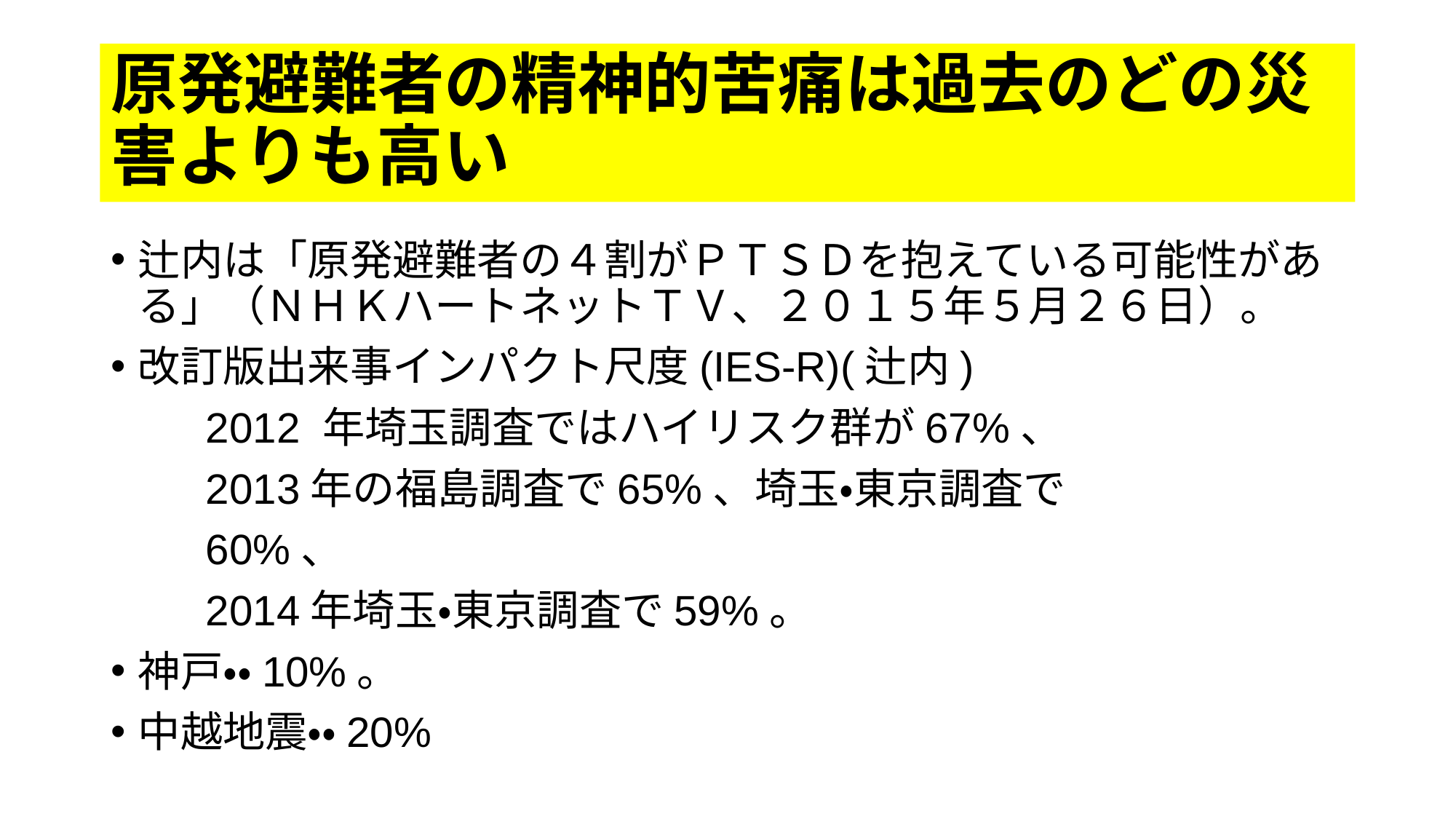

# 原発避難者の精神的苦痛は過去のどの災害よりも高い
辻内は「原発避難者の４割がＰＴＳＤを抱えている可能性がある」（ＮＨＫハートネットＴＶ、２０１５年５月２６日）。
改訂版出来事インパクト尺度(IES-R)(辻内)
　　2012 年埼玉調査ではハイリスク群が67%、
　　2013年の福島調査で65%、埼玉・東京調査で
　　60%、
　　2014年埼玉・東京調査で59%。
神戸・・10%。
中越地震・・20%